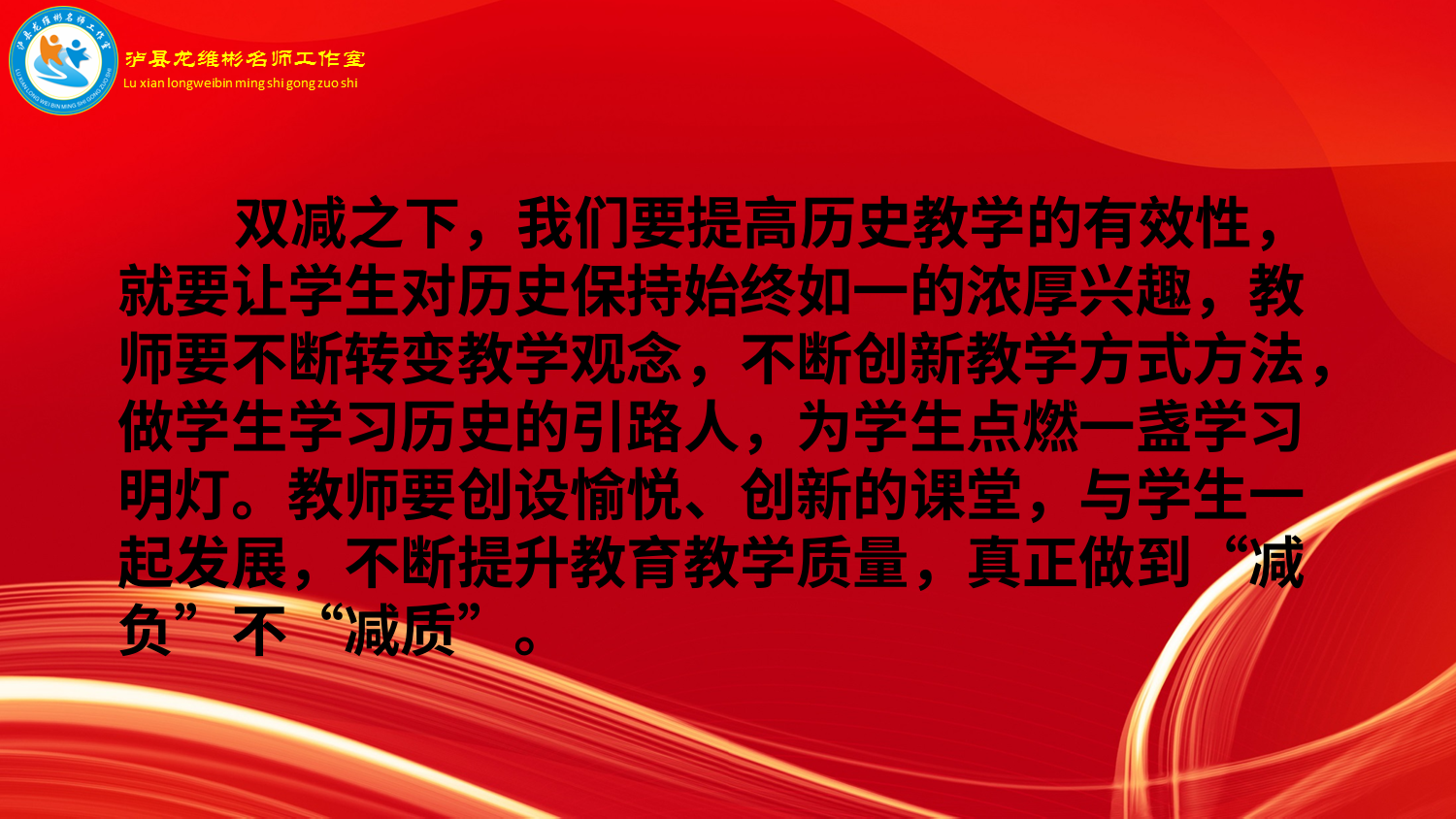

双减之下，我们要提高历史教学的有效性，就要让学生对历史保持始终如一的浓厚兴趣，教师要不断转变教学观念，不断创新教学方式方法，做学生学习历史的引路人，为学生点燃一盏学习明灯。教师要创设愉悦、创新的课堂，与学生一起发展，不断提升教育教学质量，真正做到“减负”不“减质”。